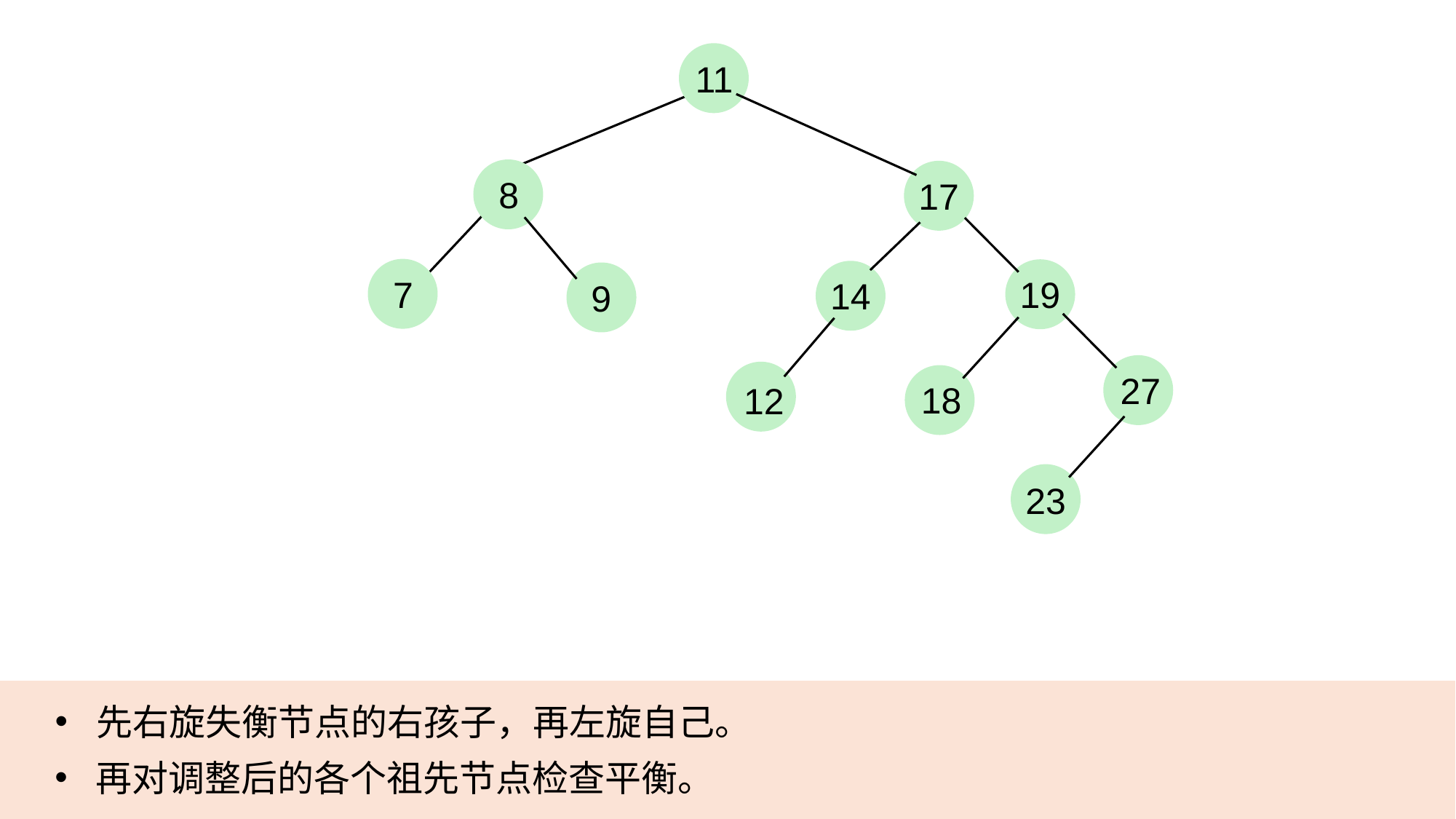

11

8
17

7
19
14
9

27

18
12

23

先右旋失衡节点的右孩子，再左旋自己。
再对调整后的各个祖先节点检查平衡。